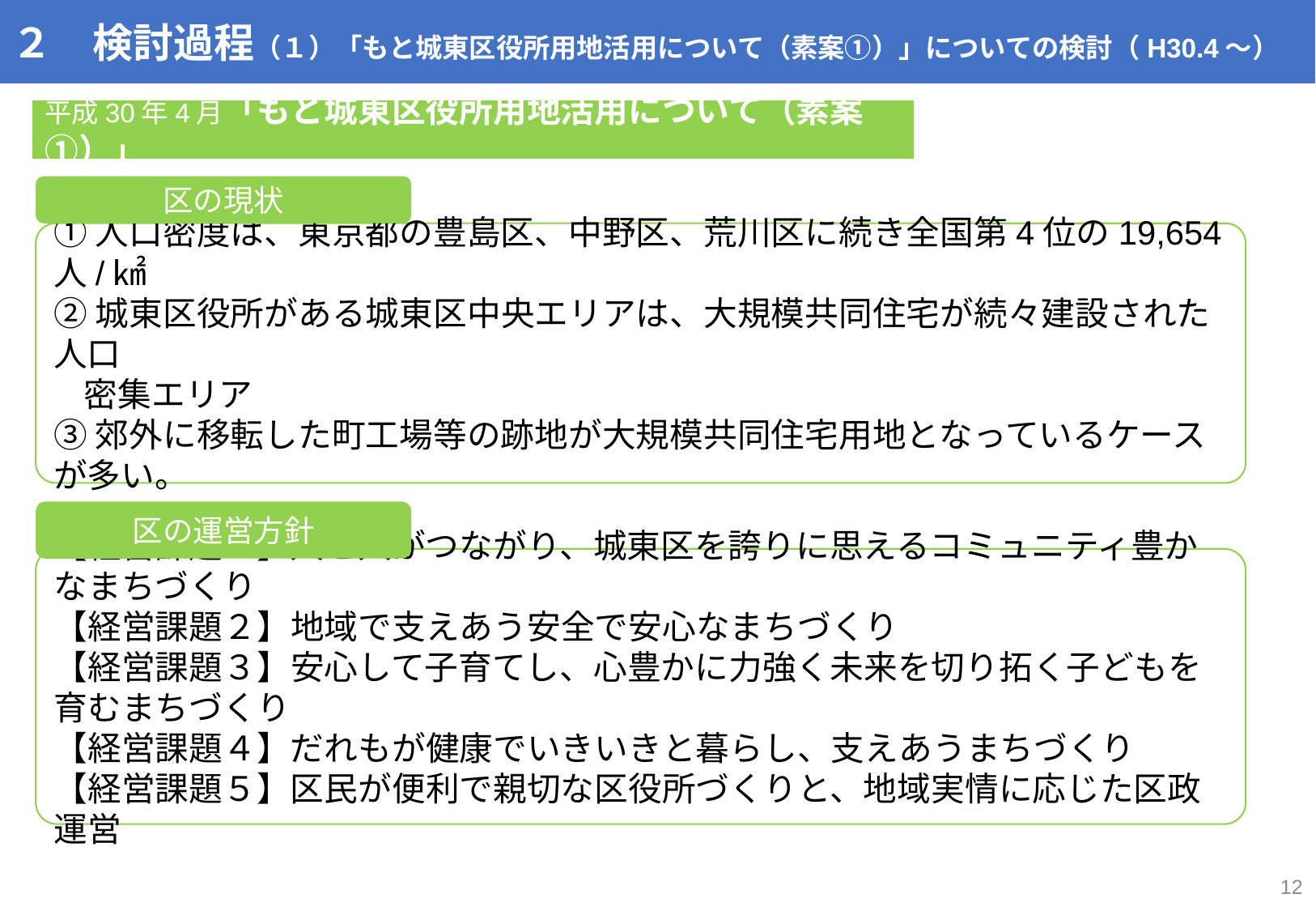

２　検討過程（１）「もと城東区役所用地活用について（素案①）」についての検討（H30.4～）
平成30年4月「もと城東区役所用地活用について（素案①）」
区の現状
①人口密度は、東京都の豊島区、中野区、荒川区に続き全国第4位の19,654人/㎢
②城東区役所がある城東区中央エリアは、大規模共同住宅が続々建設された人口
   密集エリア
③郊外に移転した町工場等の跡地が大規模共同住宅用地となっているケースが多い。
区の運営方針
【経営課題１】人と人がつながり、城東区を誇りに思えるコミュニティ豊かなまちづくり
【経営課題２】地域で支えあう安全で安心なまちづくり
【経営課題３】安心して子育てし、心豊かに力強く未来を切り拓く子どもを育むまちづくり
【経営課題４】だれもが健康でいきいきと暮らし、支えあうまちづくり
【経営課題５】区民が便利で親切な区役所づくりと、地域実情に応じた区政運営
12